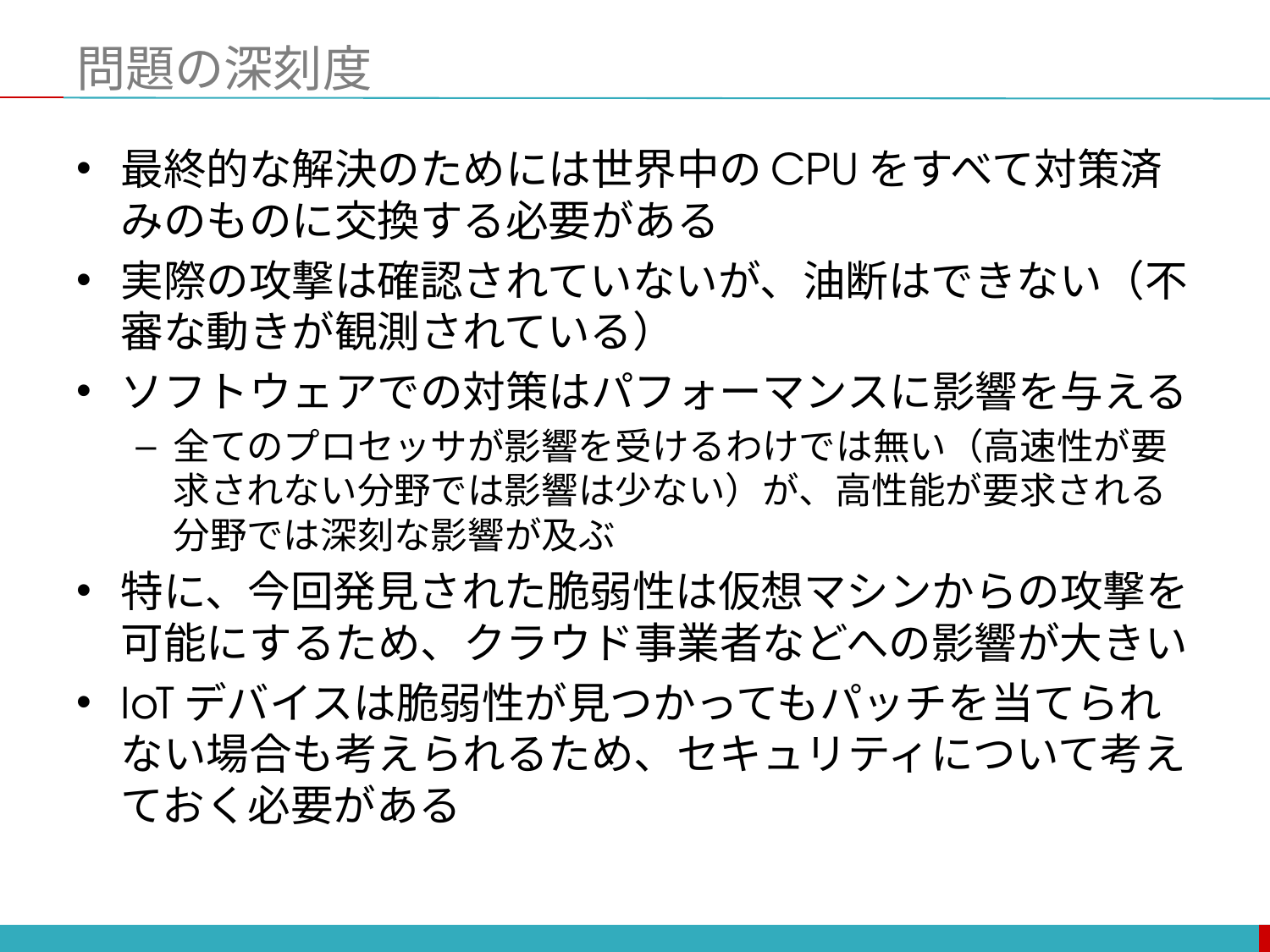

# 問題の深刻度
最終的な解決のためには世界中のCPUをすべて対策済みのものに交換する必要がある
実際の攻撃は確認されていないが、油断はできない（不審な動きが観測されている）
ソフトウェアでの対策はパフォーマンスに影響を与える
全てのプロセッサが影響を受けるわけでは無い（高速性が要求されない分野では影響は少ない）が、高性能が要求される分野では深刻な影響が及ぶ
特に、今回発見された脆弱性は仮想マシンからの攻撃を可能にするため、クラウド事業者などへの影響が大きい
IoTデバイスは脆弱性が見つかってもパッチを当てられない場合も考えられるため、セキュリティについて考えておく必要がある